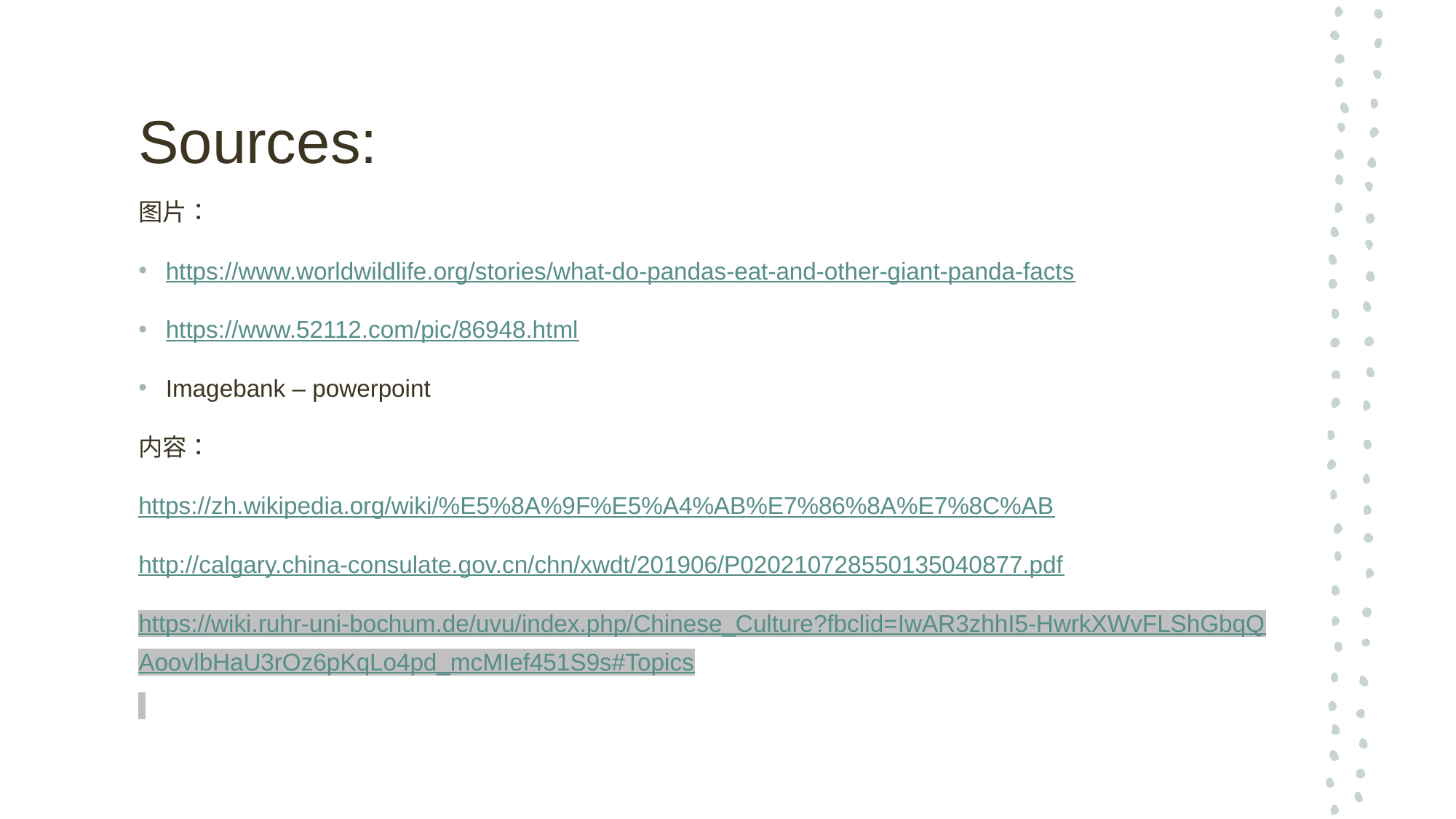

# Sources:
图片：
https://www.worldwildlife.org/stories/what-do-pandas-eat-and-other-giant-panda-facts
https://www.52112.com/pic/86948.html
Imagebank – powerpoint
内容：
https://zh.wikipedia.org/wiki/%E5%8A%9F%E5%A4%AB%E7%86%8A%E7%8C%AB
http://calgary.china-consulate.gov.cn/chn/xwdt/201906/P020210728550135040877.pdf
https://wiki.ruhr-uni-bochum.de/uvu/index.php/Chinese_Culture?fbclid=IwAR3zhhI5-HwrkXWvFLShGbqQAoovlbHaU3rOz6pKqLo4pd_mcMIef451S9s#Topics